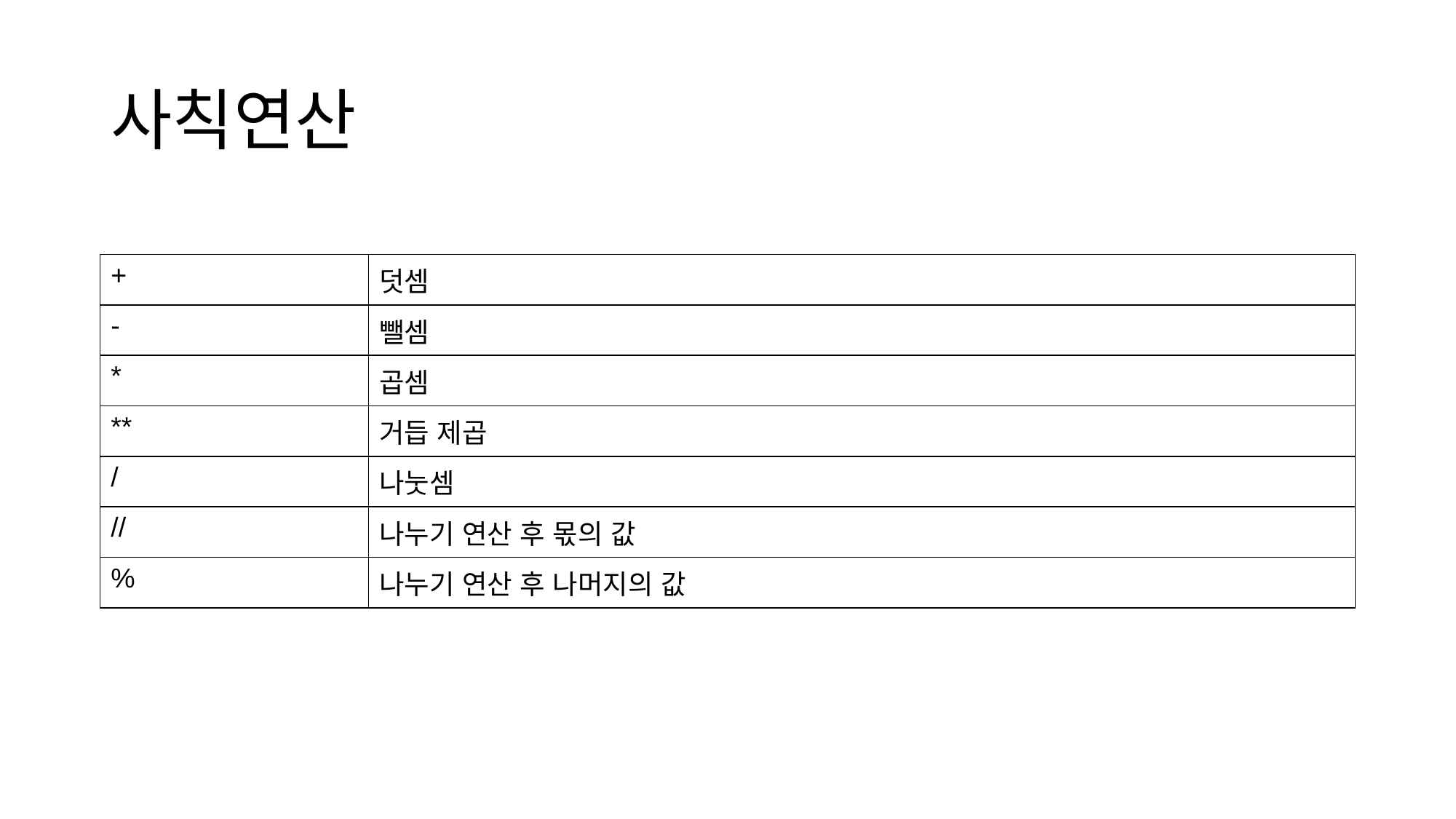

# 사칙연산
| + | 덧셈 |
| --- | --- |
| - | 뺄셈 |
| \* | 곱셈 |
| \*\* | 거듭 제곱 |
| / | 나눗셈 |
| // | 나누기 연산 후 몫의 값 |
| % | 나누기 연산 후 나머지의 값 |